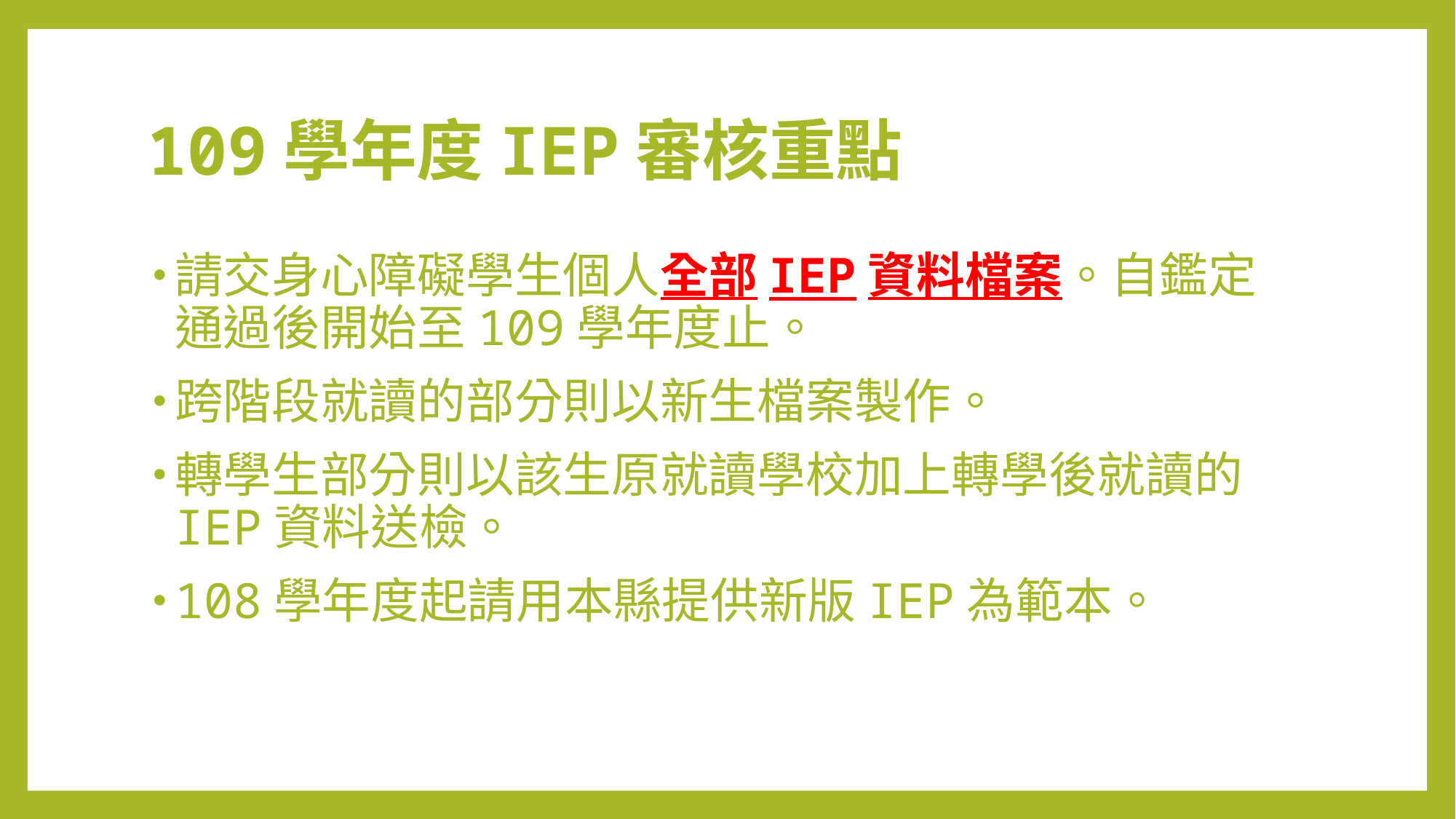

# 109學年度IEP審核重點
請交身心障礙學生個人全部IEP資料檔案。自鑑定通過後開始至109學年度止。
跨階段就讀的部分則以新生檔案製作。
轉學生部分則以該生原就讀學校加上轉學後就讀的IEP資料送檢。
108學年度起請用本縣提供新版IEP為範本。